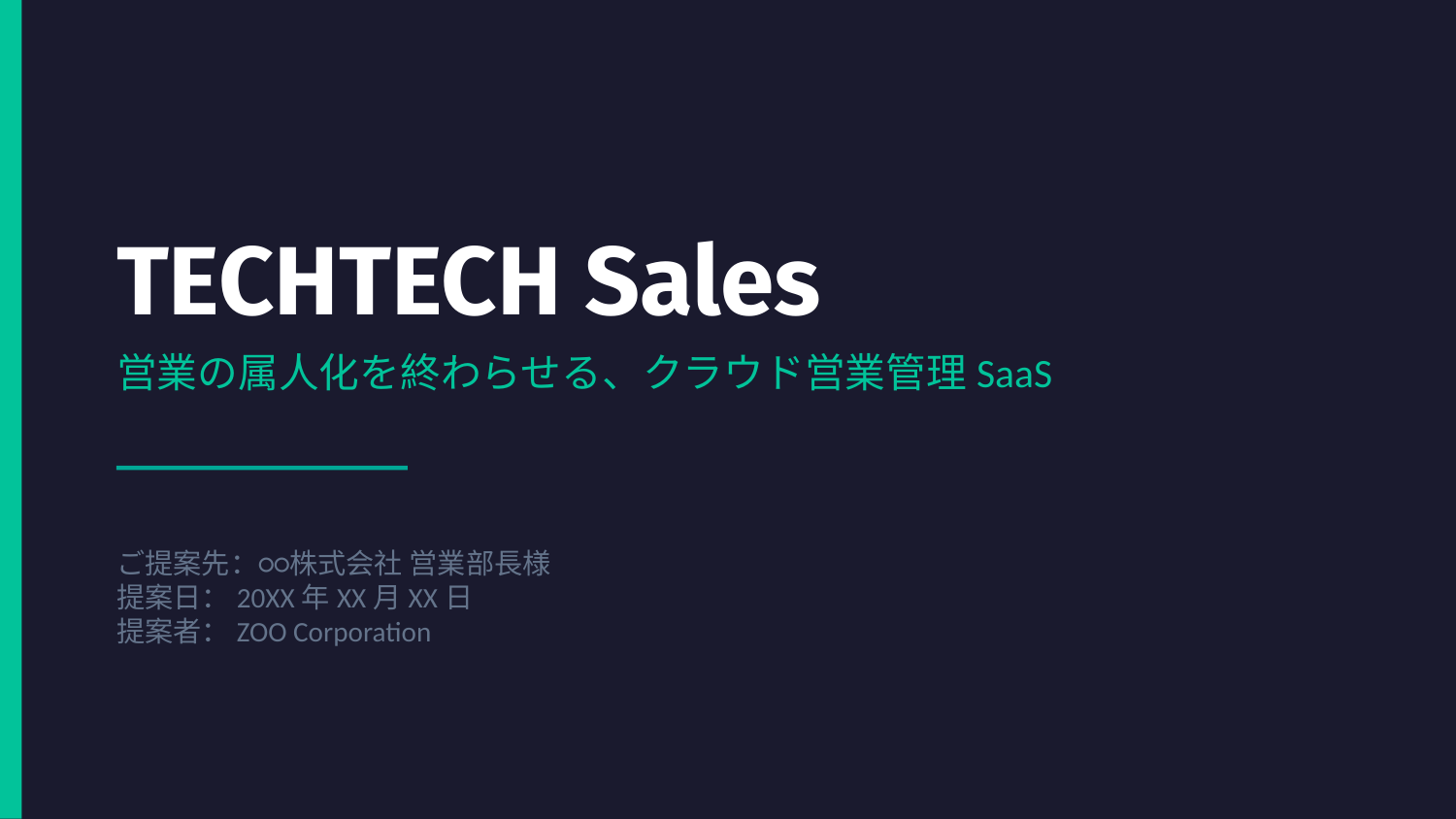

TECHTECH Sales
営業の属人化を終わらせる、クラウド営業管理SaaS

ご提案先：○○株式会社 営業部長様
提案日：20XX年XX月XX日
提案者：ZOO Corporation